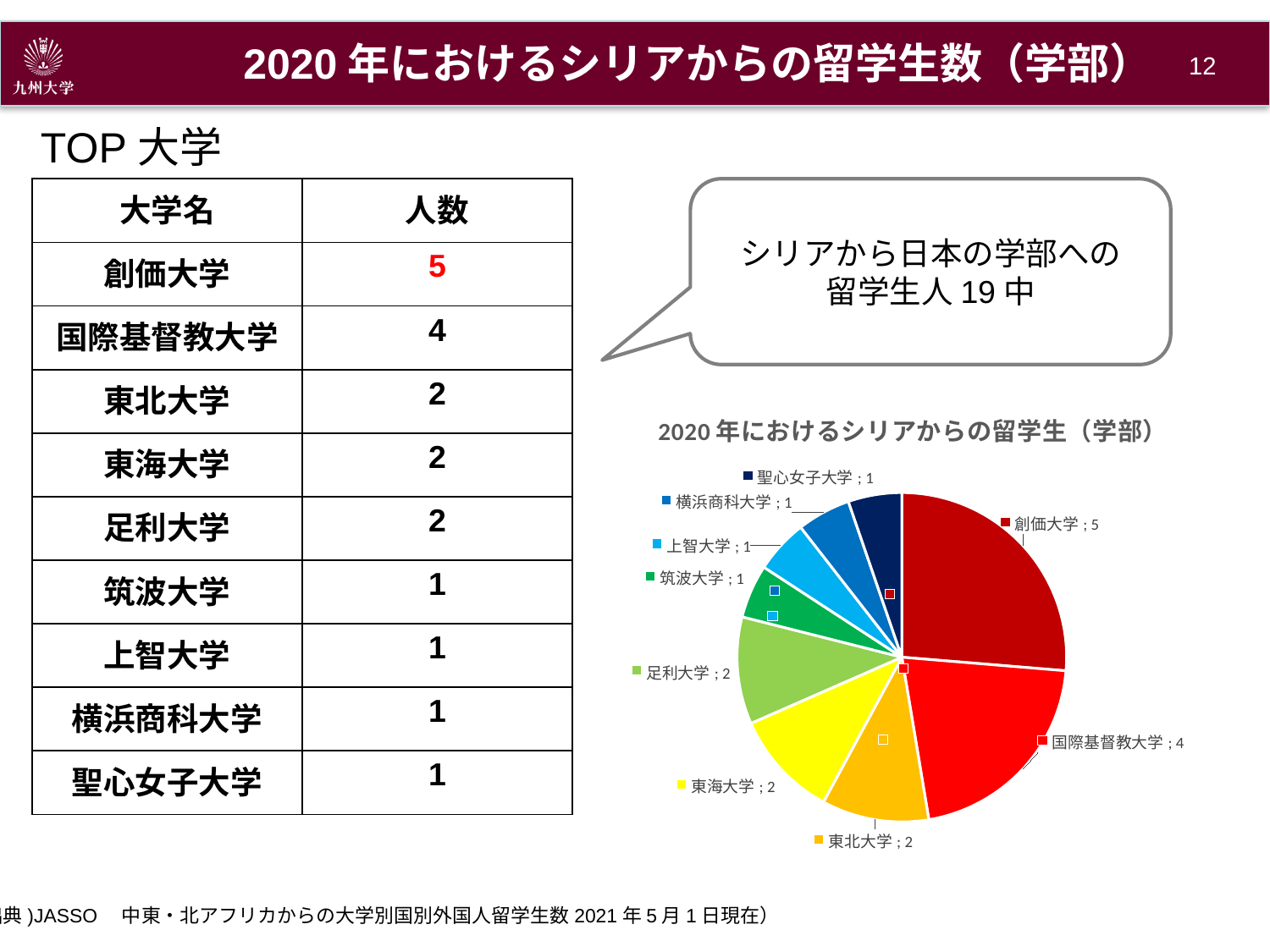

2020年におけるシリアからの留学生数（学部）
12
TOP大学
| 大学名 | 人数 |
| --- | --- |
| 創価大学 | 5 |
| 国際基督教大学 | 4 |
| 東北大学 | 2 |
| 東海大学 | 2 |
| 足利大学 | 2 |
| 筑波大学 | 1 |
| 上智大学 | 1 |
| 横浜商科大学 | 1 |
| 聖心女子大学 | 1 |
シリアから日本の学部への
留学生人19中

### Chart: 2020年におけるシリアからの留学生（学部）

| Category |  |
|---|---|
| 創価大学 | 5.0 |
| 国際基督教大学 | 4.0 |
| 東北大学 | 2.0 |
| 東海大学 | 2.0 |
| 足利大学 | 2.0 |
| 筑波大学 | 1.0 |
| 上智大学 | 1.0 |
| 横浜商科大学 | 1.0 |
| 聖心女子大学 | 1.0 |
(出典)JASSO　中東・北アフリカからの大学別国別外国人留学生数2021年5月1日現在）